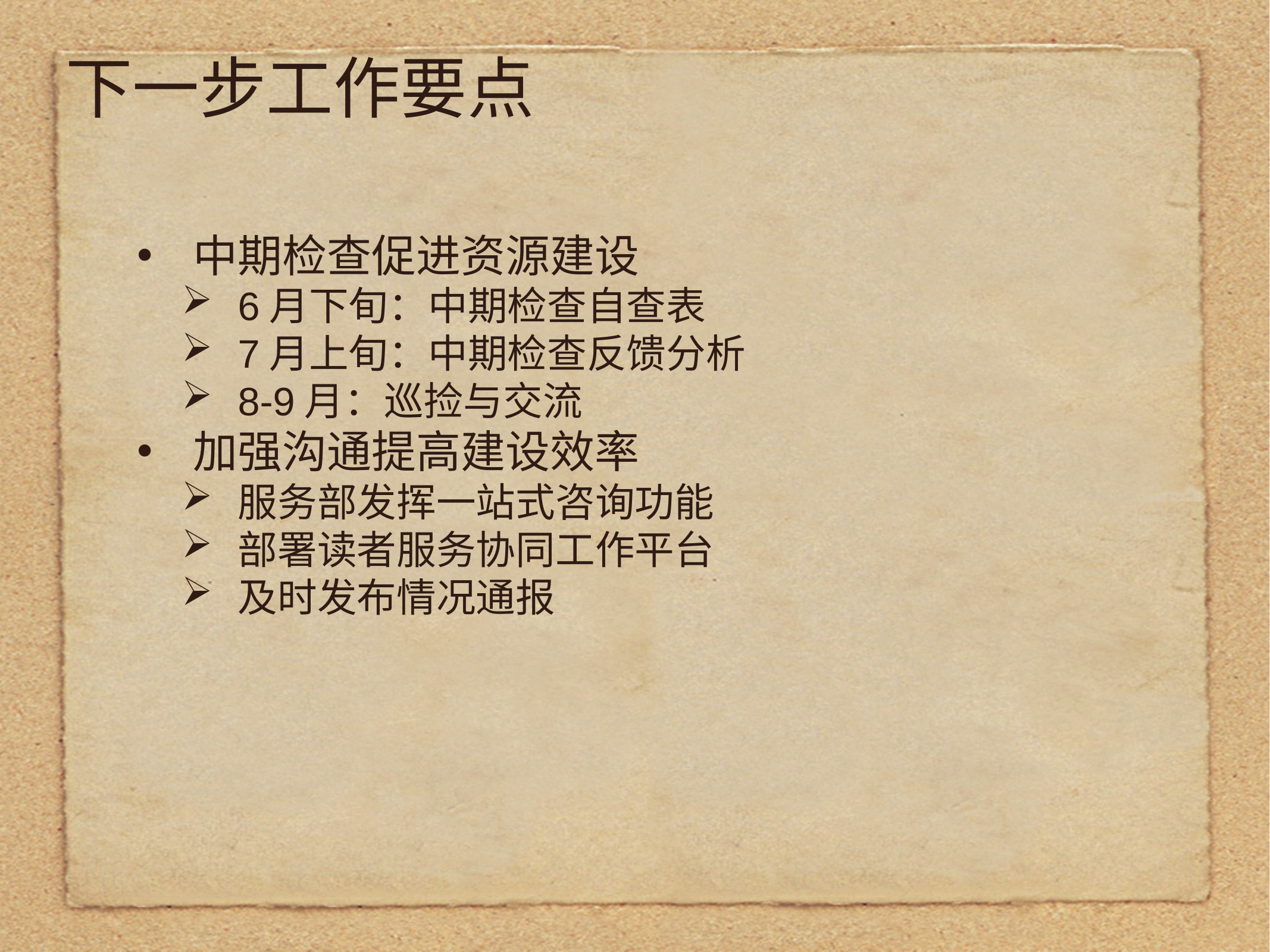

下一步工作要点

中期检查促进资源建设
6月下旬：中期检查自查表
7月上旬：中期检查反馈分析
8-9月：巡捡与交流
加强沟通提高建设效率
服务部发挥一站式咨询功能
部署读者服务协同工作平台
及时发布情况通报